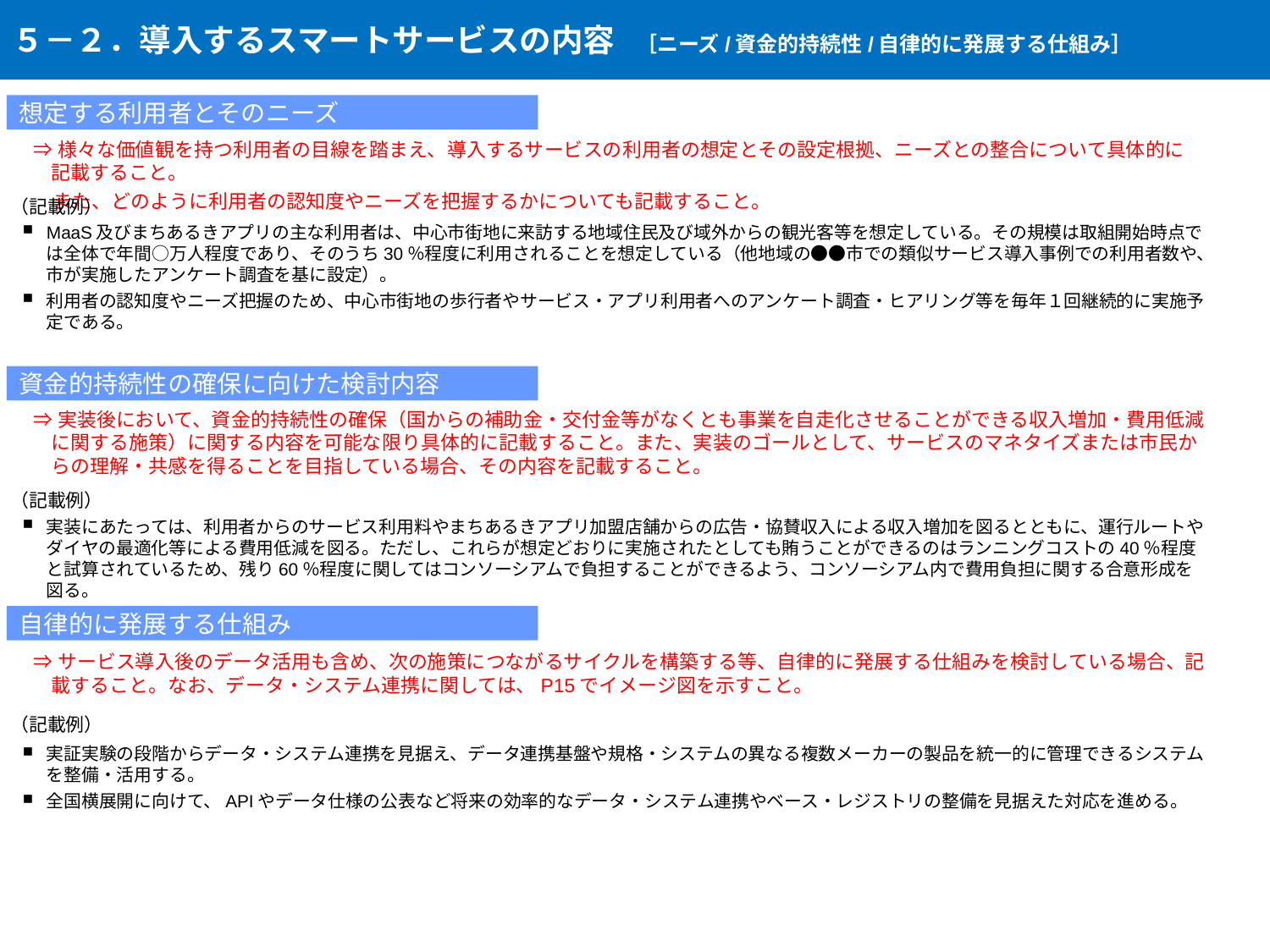

５－２．導入するスマートサービスの内容　［ニーズ/資金的持続性/自律的に発展する仕組み］
想定する利用者とそのニーズ
⇒様々な価値観を持つ利用者の目線を踏まえ、導入するサービスの利用者の想定とその設定根拠、ニーズとの整合について具体的に記載すること。
　また、どのように利用者の認知度やニーズを把握するかについても記載すること。
（記載例）
MaaS及びまちあるきアプリの主な利用者は、中心市街地に来訪する地域住民及び域外からの観光客等を想定している。その規模は取組開始時点では全体で年間○万人程度であり、そのうち30％程度に利用されることを想定している（他地域の●●市での類似サービス導入事例での利用者数や、市が実施したアンケート調査を基に設定）。
利用者の認知度やニーズ把握のため、中心市街地の歩行者やサービス・アプリ利用者へのアンケート調査・ヒアリング等を毎年１回継続的に実施予定である。
資金的持続性の確保に向けた検討内容
⇒実装後において、資金的持続性の確保（国からの補助金・交付金等がなくとも事業を自走化させることができる収入増加・費用低減に関する施策）に関する内容を可能な限り具体的に記載すること。また、実装のゴールとして、サービスのマネタイズまたは市民からの理解・共感を得ることを目指している場合、その内容を記載すること。
（記載例）
実装にあたっては、利用者からのサービス利用料やまちあるきアプリ加盟店舗からの広告・協賛収入による収入増加を図るとともに、運行ルートやダイヤの最適化等による費用低減を図る。ただし、これらが想定どおりに実施されたとしても賄うことができるのはランニングコストの40％程度と試算されているため、残り60％程度に関してはコンソーシアムで負担することができるよう、コンソーシアム内で費用負担に関する合意形成を図る。
自律的に発展する仕組み
⇒サービス導入後のデータ活用も含め、次の施策につながるサイクルを構築する等、自律的に発展する仕組みを検討している場合、記載すること。なお、データ・システム連携に関しては、P15でイメージ図を示すこと。
（記載例）
実証実験の段階からデータ・システム連携を見据え、データ連携基盤や規格・システムの異なる複数メーカーの製品を統一的に管理できるシステムを整備・活用する。
全国横展開に向けて、APIやデータ仕様の公表など将来の効率的なデータ・システム連携やベース・レジストリの整備を見据えた対応を進める。